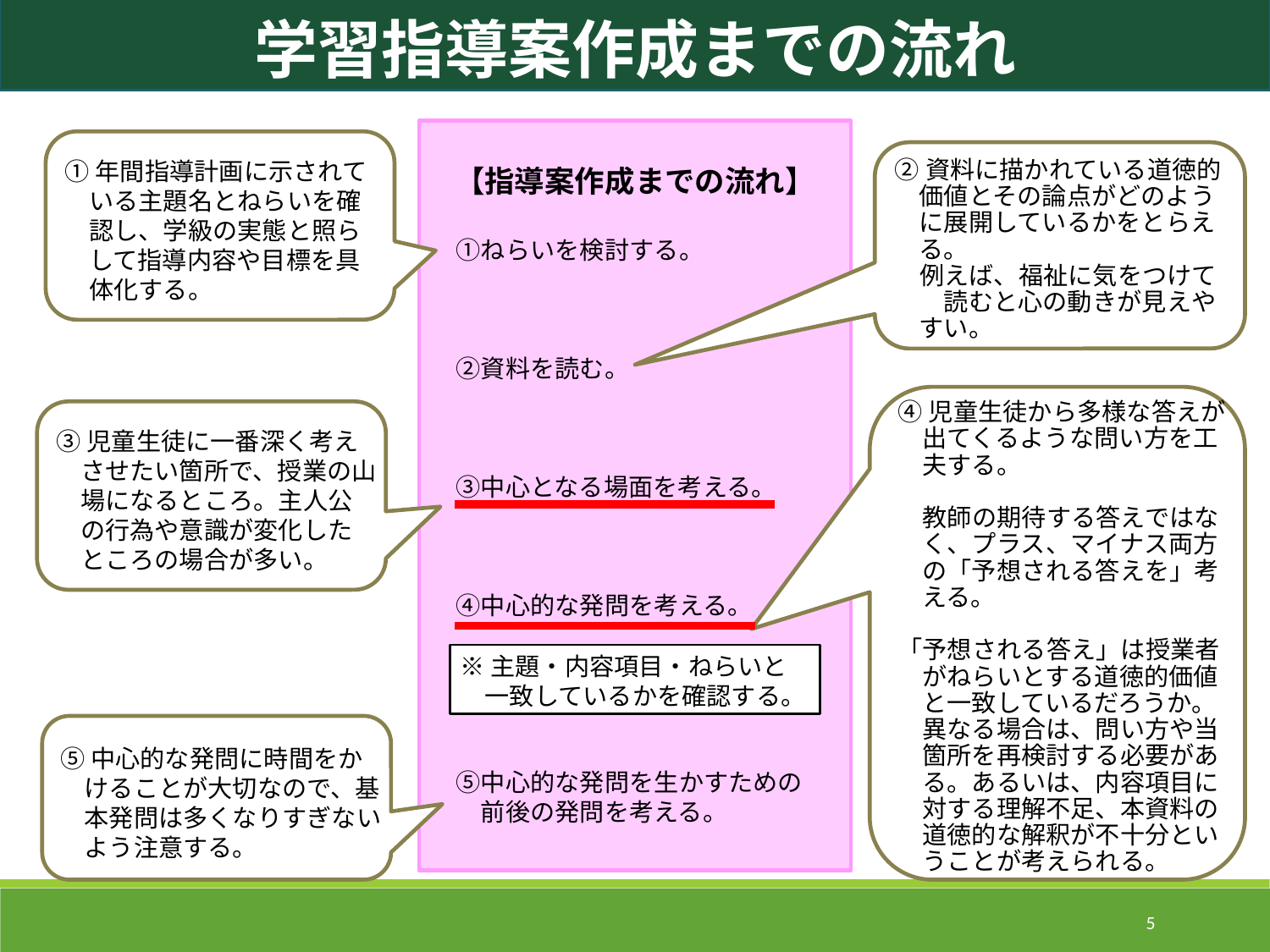

（3）道徳の時間の授業づくり
学習指導案作成までの流れ

【指導案作成までの流れ】

　①ねらいを検討する。

　②資料を読む。

　③中心となる場面を考える。

　④中心的な発問を考える。

　 　※主題・内容項目・ねらいと
　　　 一致しているかを確認する。

　⑤中心的な発問を生かすための
　　前後の発問を考える。

①年間指導計画に示されている主題名とねらいを確認し、学級の実態と照らして指導内容や目標を具体化する。
②資料に描かれている道徳的価値とその論点がどのように展開しているかをとらえる。
　例えば、福祉に気をつけて　読むと心の動きが見えやすい。
④児童生徒から多様な答えが出てくるような問い方を工夫する。

　教師の期待する答えではなく、プラス、マイナス両方の「予想される答えを」考える。

「予想される答え」は授業者がねらいとする道徳的価値と一致しているだろうか。異なる場合は、問い方や当箇所を再検討する必要がある。あるいは、内容項目に対する理解不足、本資料の道徳的な解釈が不十分ということが考えられる。
③児童生徒に一番深く考えさせたい箇所で、授業の山場になるところ。主人公の行為や意識が変化したところの場合が多い。
※主題・内容項目・ねらいと
　一致しているかを確認する。

⑤中心的な発問に時間をかけることが大切なので、基本発問は多くなりすぎないよう注意する。
5